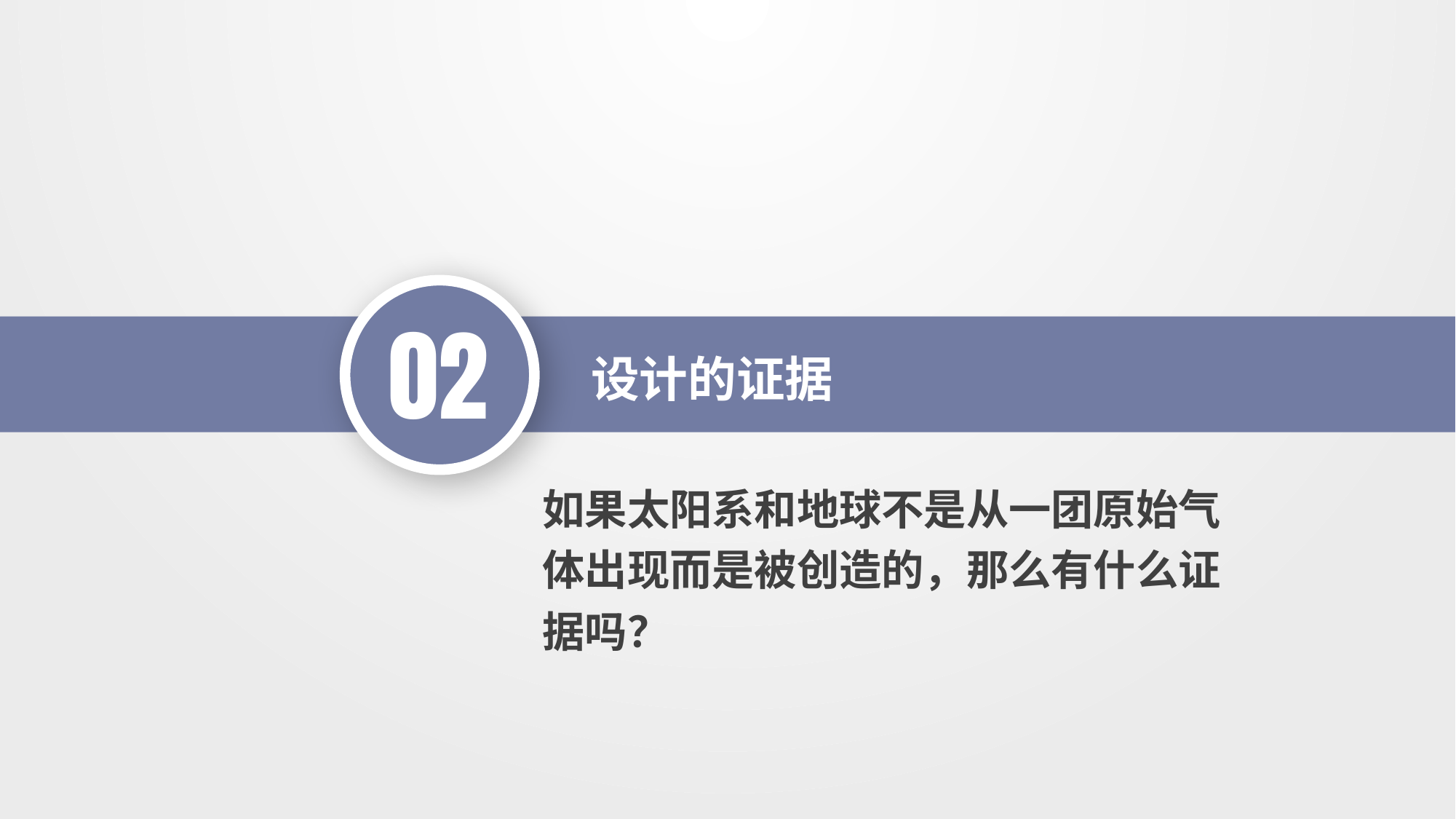

#

02

设计的证据
如果太阳系和地球不是从一团原始气体出现而是被创造的，那么有什么证据吗？